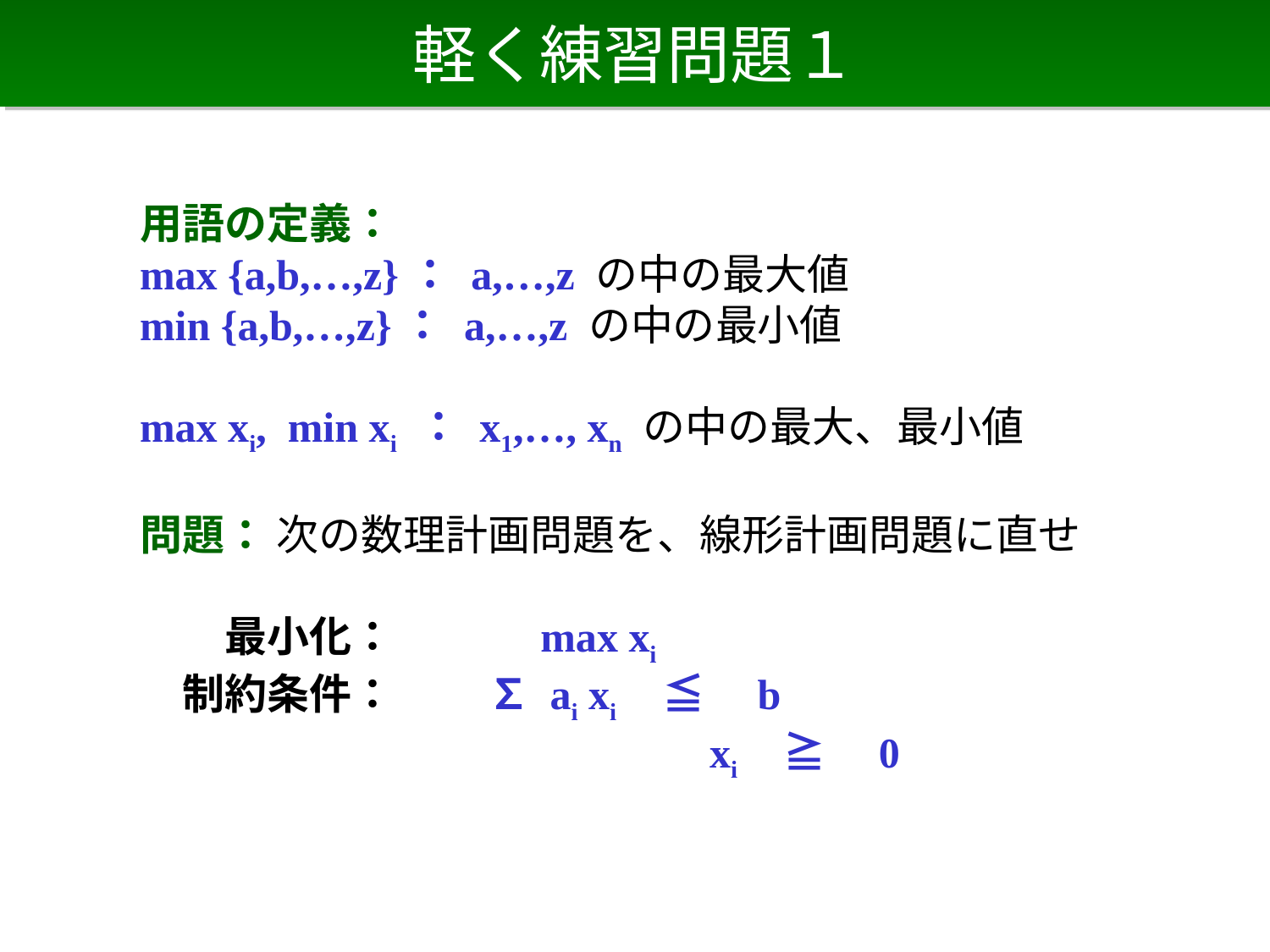

# 軽く練習問題１
用語の定義：
max {a,b,…,z}： a,…,z の中の最大値
min {a,b,…,z}： a,…,z の中の最小値

max xi,  min xi ： x1,…, xn の中の最大、最小値

問題： 次の数理計画問題を、線形計画問題に直せ

　　最小化： 　　　max xi
　制約条件： 　　∑ ai xi 　 ≦　b
　　　　　　　　　　　　　 xi 　 ≧　0